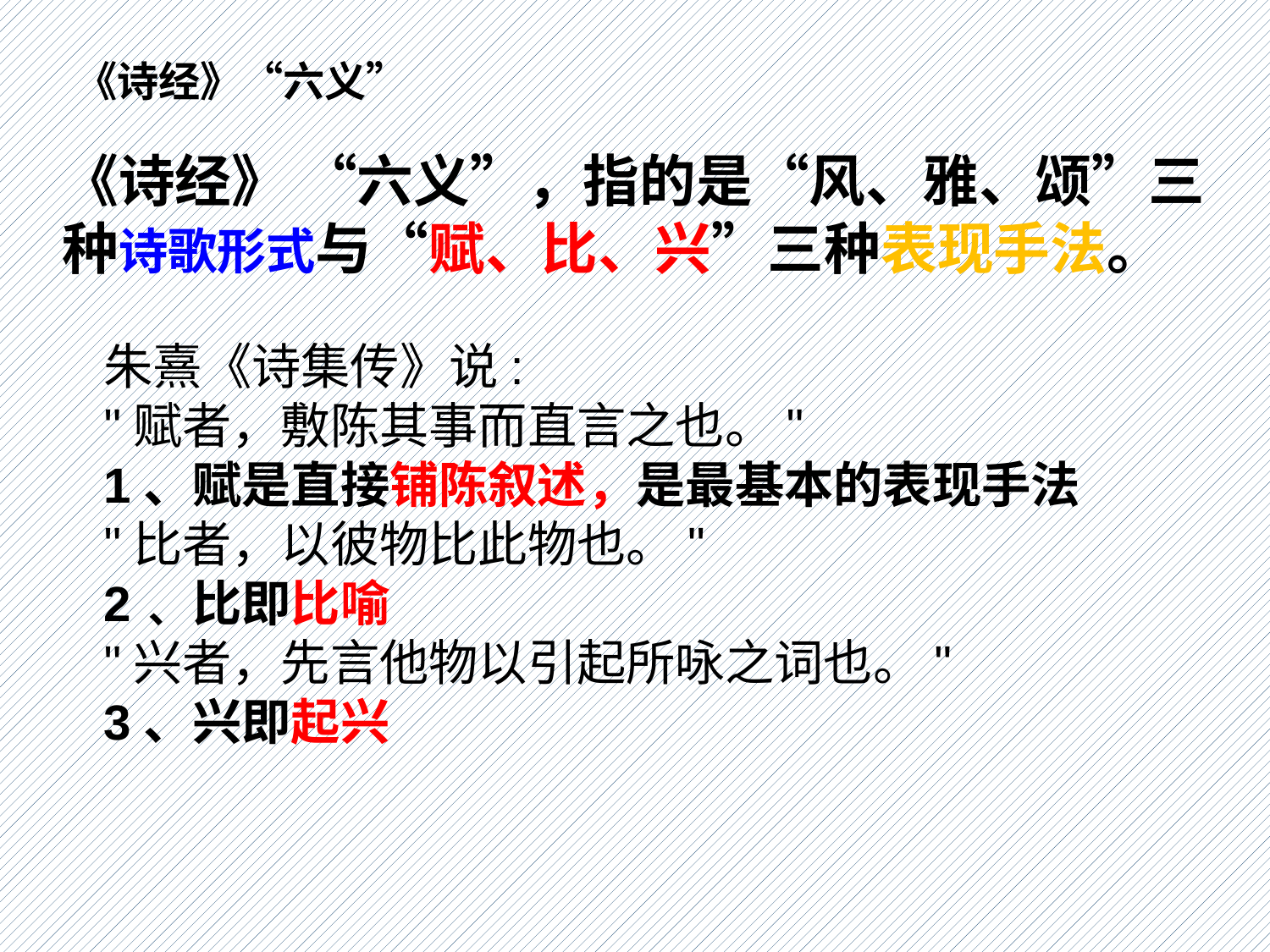

# 《诗经》“六义”
《诗经》 “六义”，指的是“风、雅、颂”三种诗歌形式与“赋、比、兴”三种表现手法。
朱熹《诗集传》说:
"赋者，敷陈其事而直言之也。"
1、赋是直接铺陈叙述，是最基本的表现手法
"比者，以彼物比此物也。"
2﹑比即比喻
"兴者，先言他物以引起所咏之词也。"
3、兴即起兴